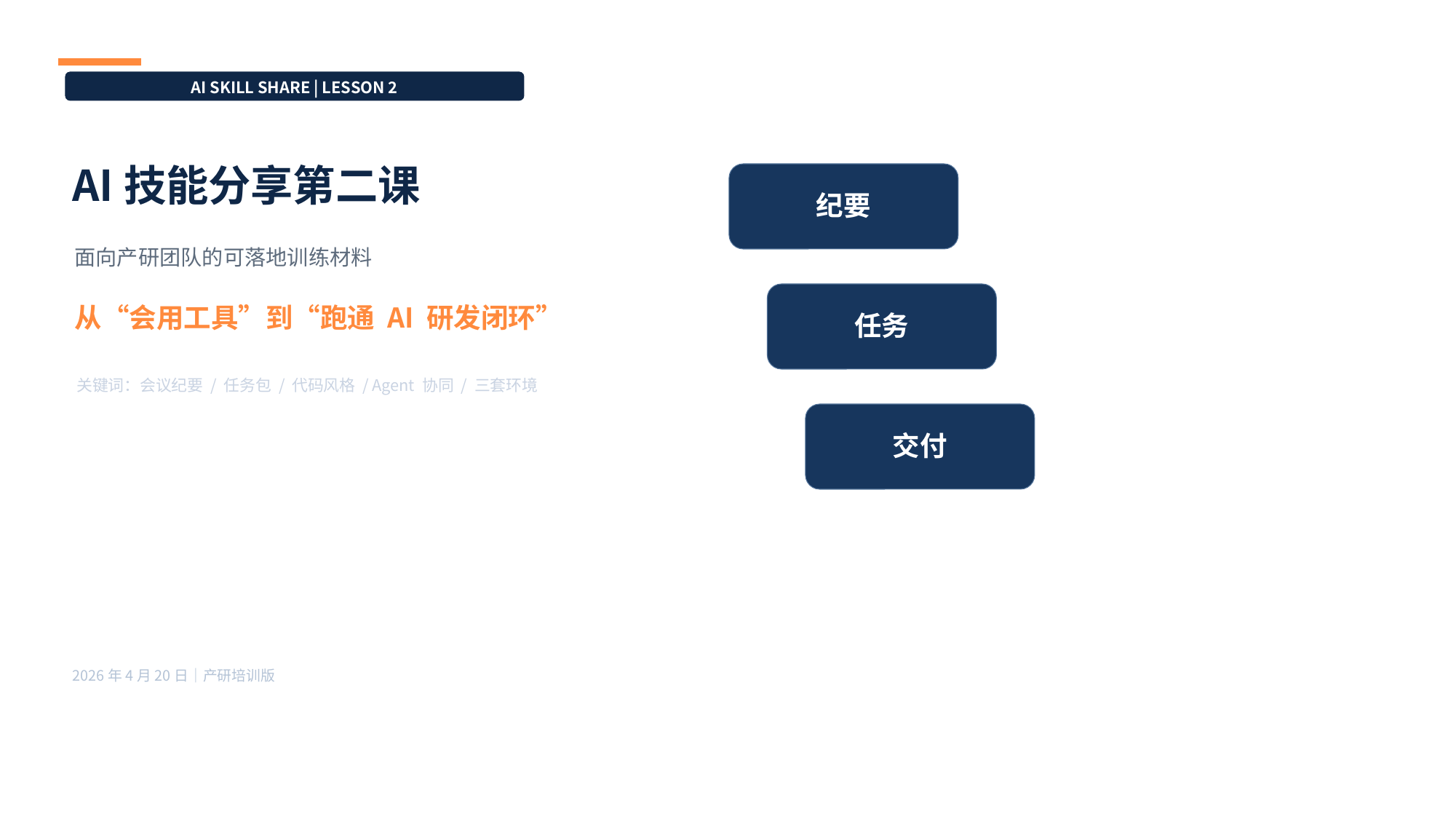

AI SKILL SHARE | LESSON 2
AI技能分享第二课

纪要
面向产研团队的可落地训练材料

从“会用工具”到“跑通 AI 研发闭环”
任务
关键词：会议纪要 / 任务包 / 代码风格 / Agent 协同 / 三套环境

交付
2026年4月20日｜产研培训版